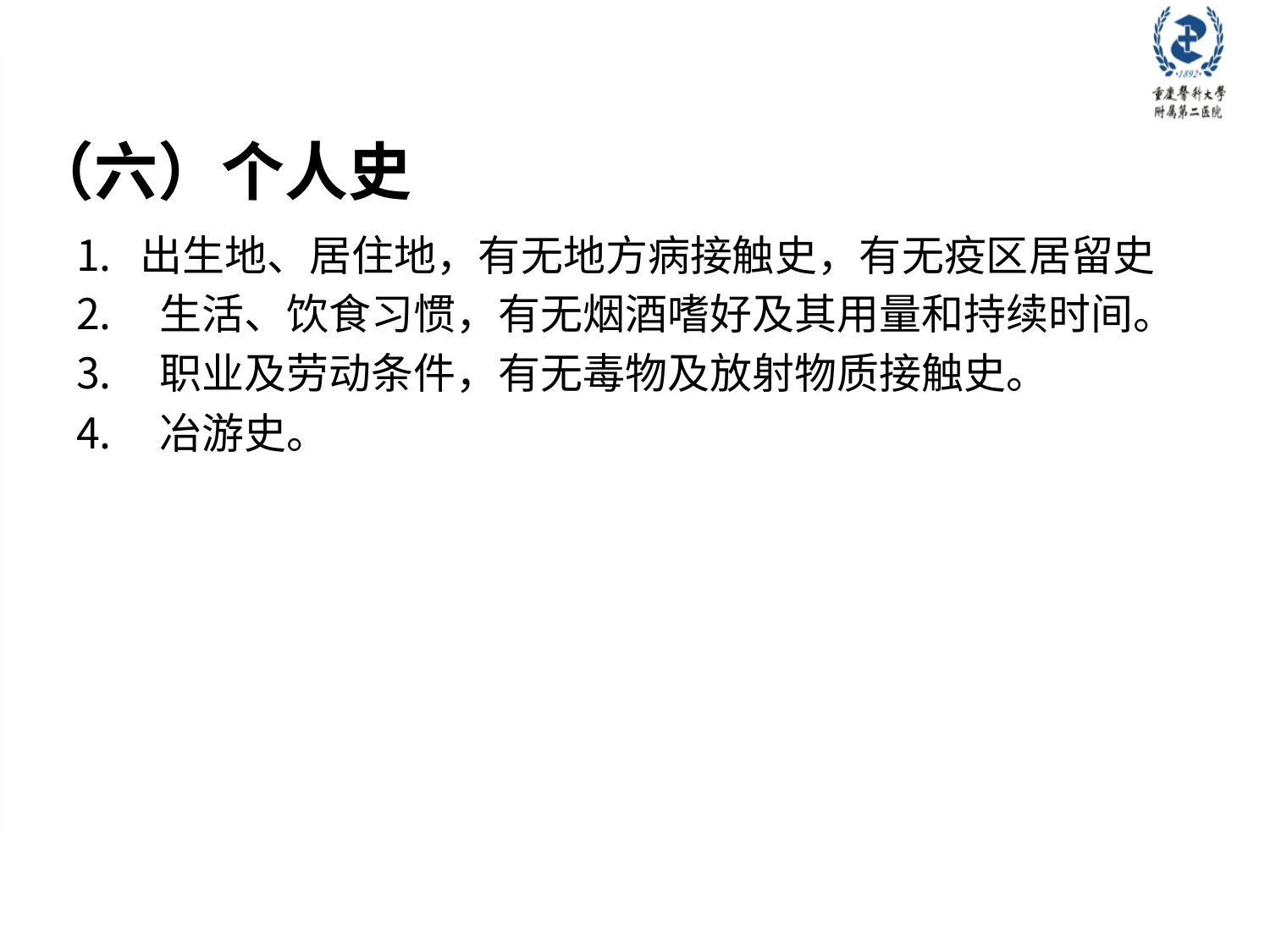

# （六）个人史
出生地、居住地，有无地方病接触史，有无疫区居留史
 生活、饮食习惯，有无烟酒嗜好及其用量和持续时间。
 职业及劳动条件，有无毒物及放射物质接触史。
 冶游史。